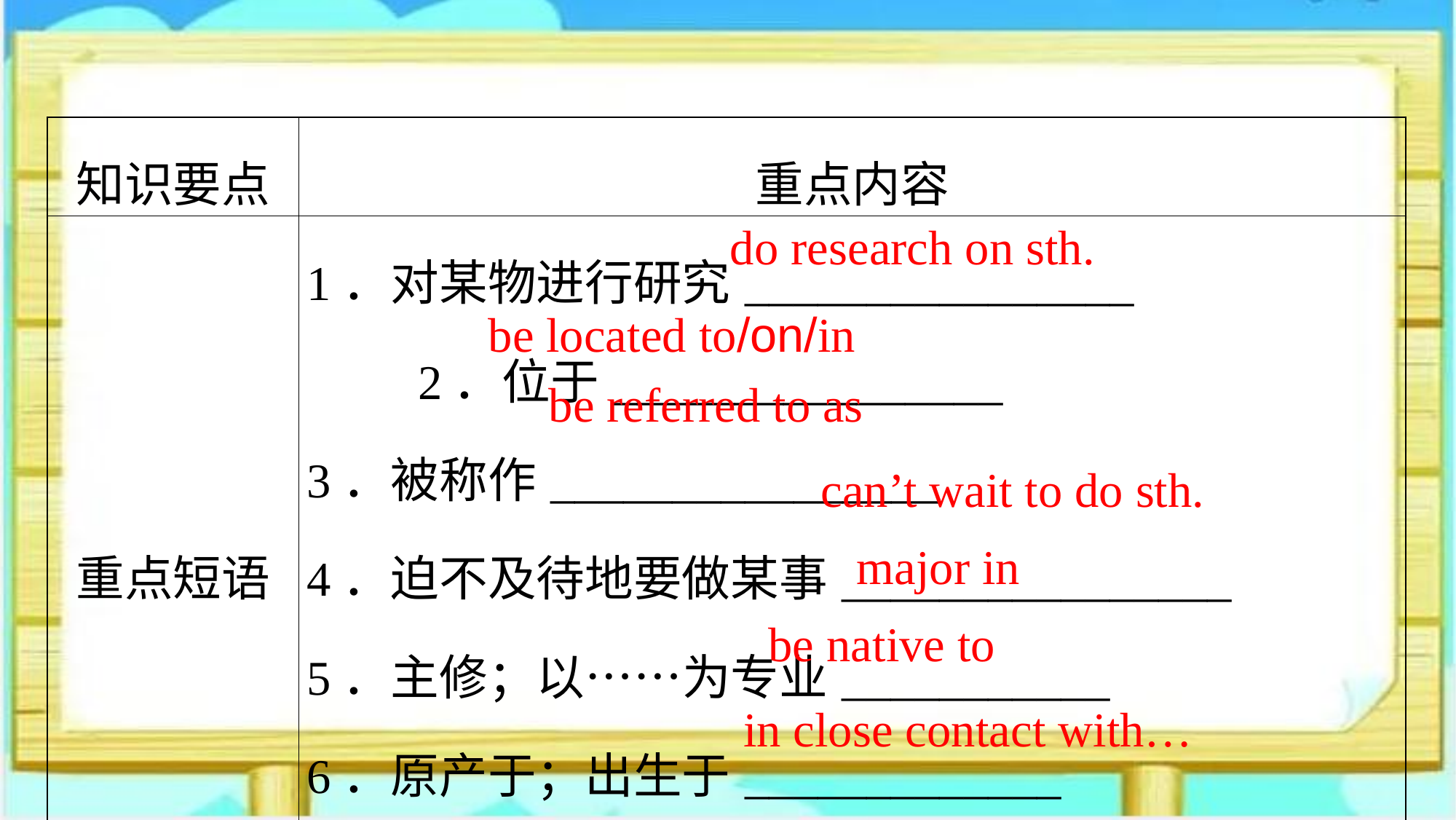

| 知识要点 | 重点内容 |
| --- | --- |
| 重点短语 | 1．对某物进行研究\_\_\_\_\_\_\_\_\_\_\_\_\_\_\_\_　　　　　　　2．位于\_\_\_\_\_\_\_\_\_\_\_\_\_\_\_\_ 3．被称作\_\_\_\_\_\_\_\_\_\_\_\_\_\_\_\_ 4．迫不及待地要做某事\_\_\_\_\_\_\_\_\_\_\_\_\_\_\_\_ 5．主修；以……为专业\_\_\_\_\_\_\_\_\_\_\_ 6．原产于；出生于\_\_\_\_\_\_\_\_\_\_\_\_\_ 7．与……紧密相连\_\_\_\_\_\_\_\_\_\_\_\_\_\_\_\_\_\_\_ |
do research on sth.
be located to/on/in
be referred to as
can’t wait to do sth.
major in
be native to
in close contact with…